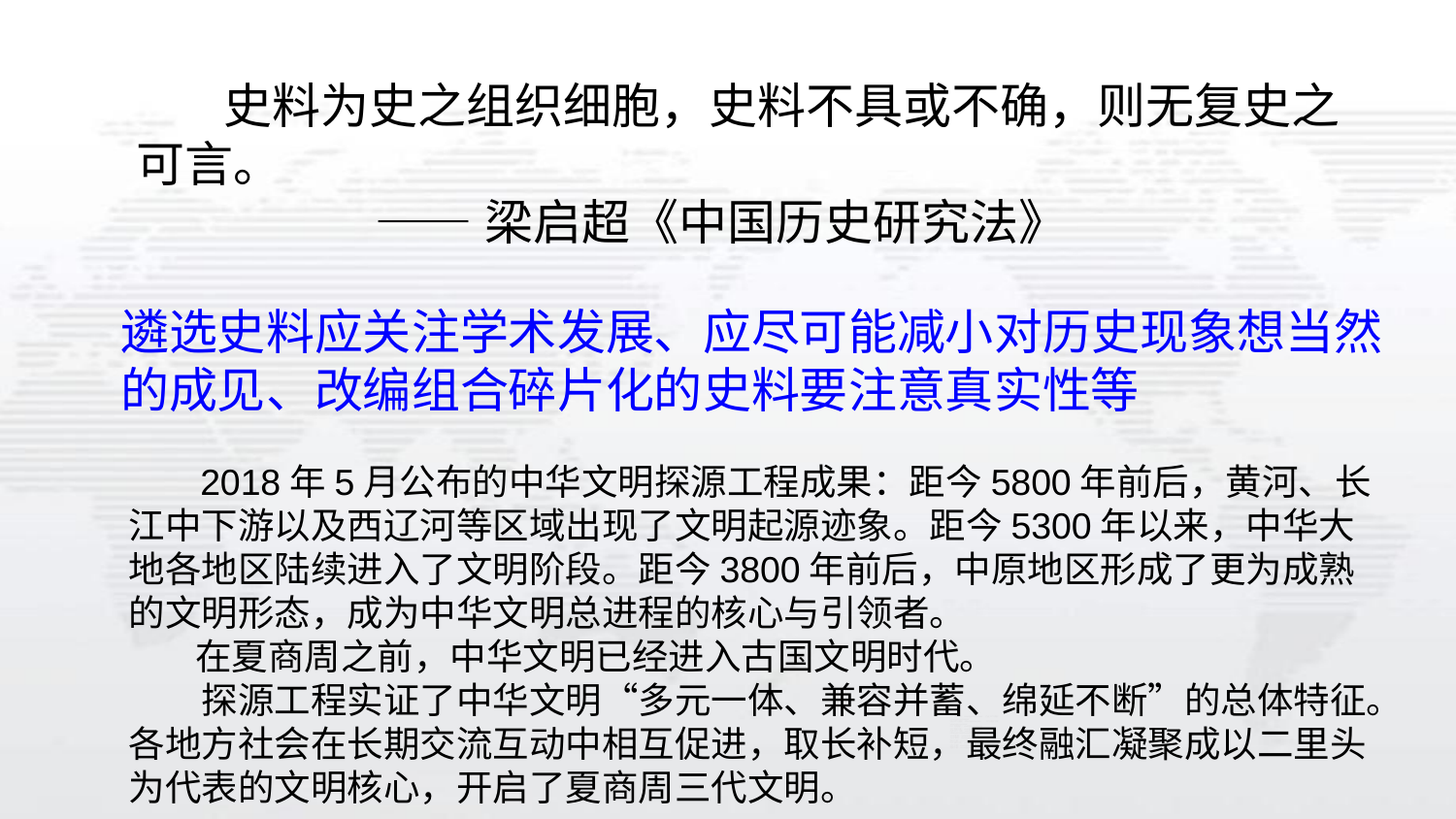

史料为史之组织细胞，史料不具或不确，则无复史之可言。
                      ——梁启超《中国历史研究法》
遴选史料应关注学术发展、应尽可能减小对历史现象想当然
的成见、改编组合碎片化的史料要注意真实性等
       2018年5月公布的中华文明探源工程成果：距今5800年前后，黄河、长江中下游以及西辽河等区域出现了文明起源迹象。距今5300年以来，中华大地各地区陆续进入了文明阶段。距今3800年前后，中原地区形成了更为成熟的文明形态，成为中华文明总进程的核心与引领者。
       在夏商周之前，中华文明已经进入古国文明时代。
　　探源工程实证了中华文明“多元一体、兼容并蓄、绵延不断”的总体特征。各地方社会在长期交流互动中相互促进，取长补短，最终融汇凝聚成以二里头为代表的文明核心，开启了夏商周三代文明。